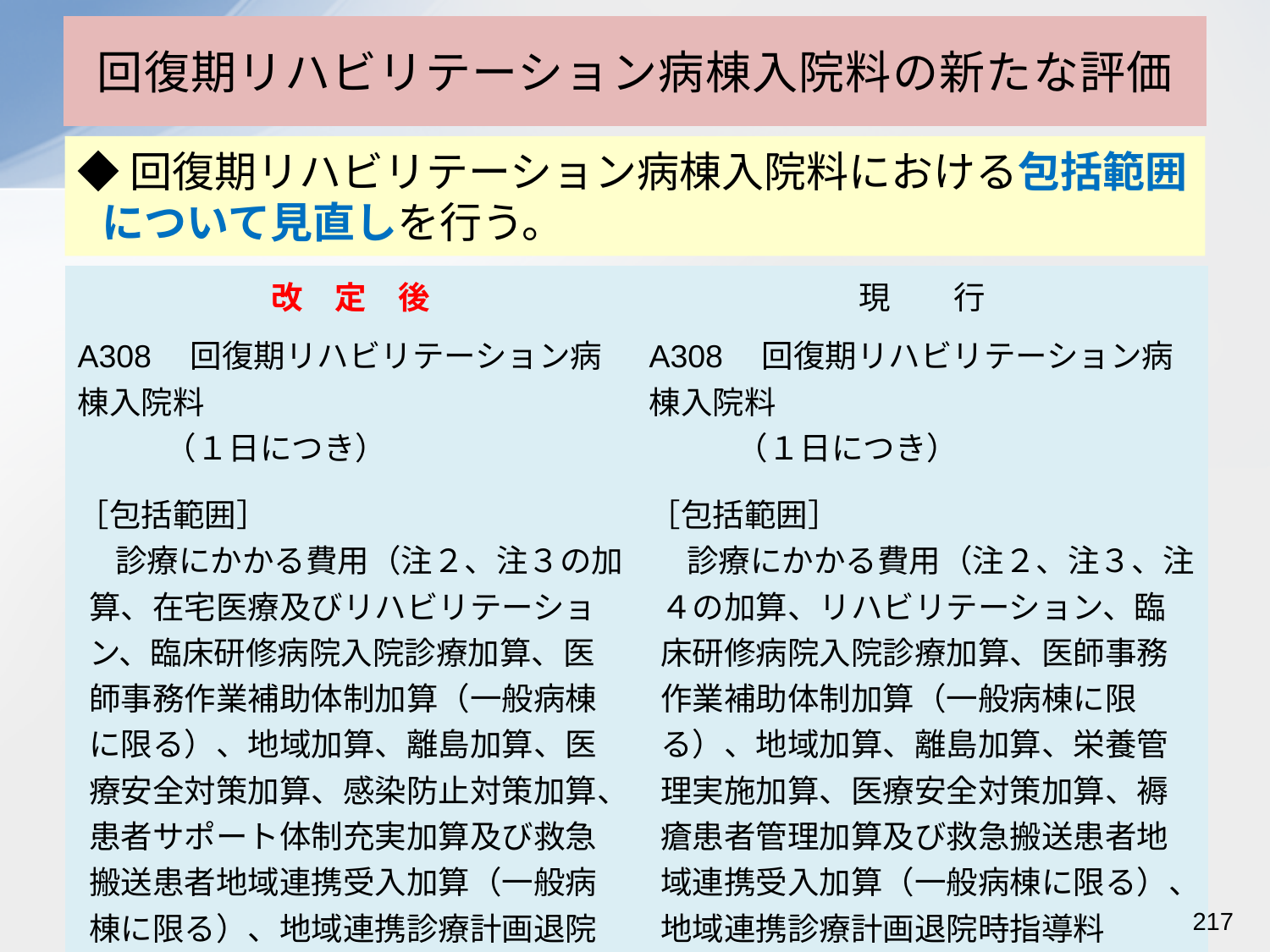

# 回復期リハビリテーション病棟入院料の新たな評価
◆回復期リハビリテーション病棟入院料における包括範囲について見直しを行う。
| 改　定　後 | 現　　行 |
| --- | --- |
| A308　回復期リハビリテーション病棟入院料 （１日につき） ［包括範囲］ 診療にかかる費用（注２、注３の加算、在宅医療及びリハビリテーション、臨床研修病院入院診療加算、医師事務作業補助体制加算（一般病棟に限る）、地域加算、離島加算、医療安全対策加算、感染防止対策加算、患者サポート体制充実加算及び救急搬送患者地域連携受入加算（一般病棟に限る）、地域連携診療計画退院時指導料（Ⅰ）、J-038 人工腎臓並びに除外薬剤・注射薬の費用を除く）は、回復期リハビリテーション病棟入院料に含まれるものとする。 | A308　回復期リハビリテーション病棟入院料 （１日につき） ［包括範囲］ 診療にかかる費用（注２、注３、注４の加算、リハビリテーション、臨床研修病院入院診療加算、医師事務作業補助体制加算（一般病棟に限る）、地域加算、離島加算、栄養管理実施加算、医療安全対策加算、褥瘡患者管理加算及び救急搬送患者地域連携受入加算（一般病棟に限る）、地域連携診療計画退院時指導料（Ⅰ）並びに除外薬剤・注射薬の費用を除く）は、回復期リハビリテーション病棟入院料に含まれるものとする。 |
217